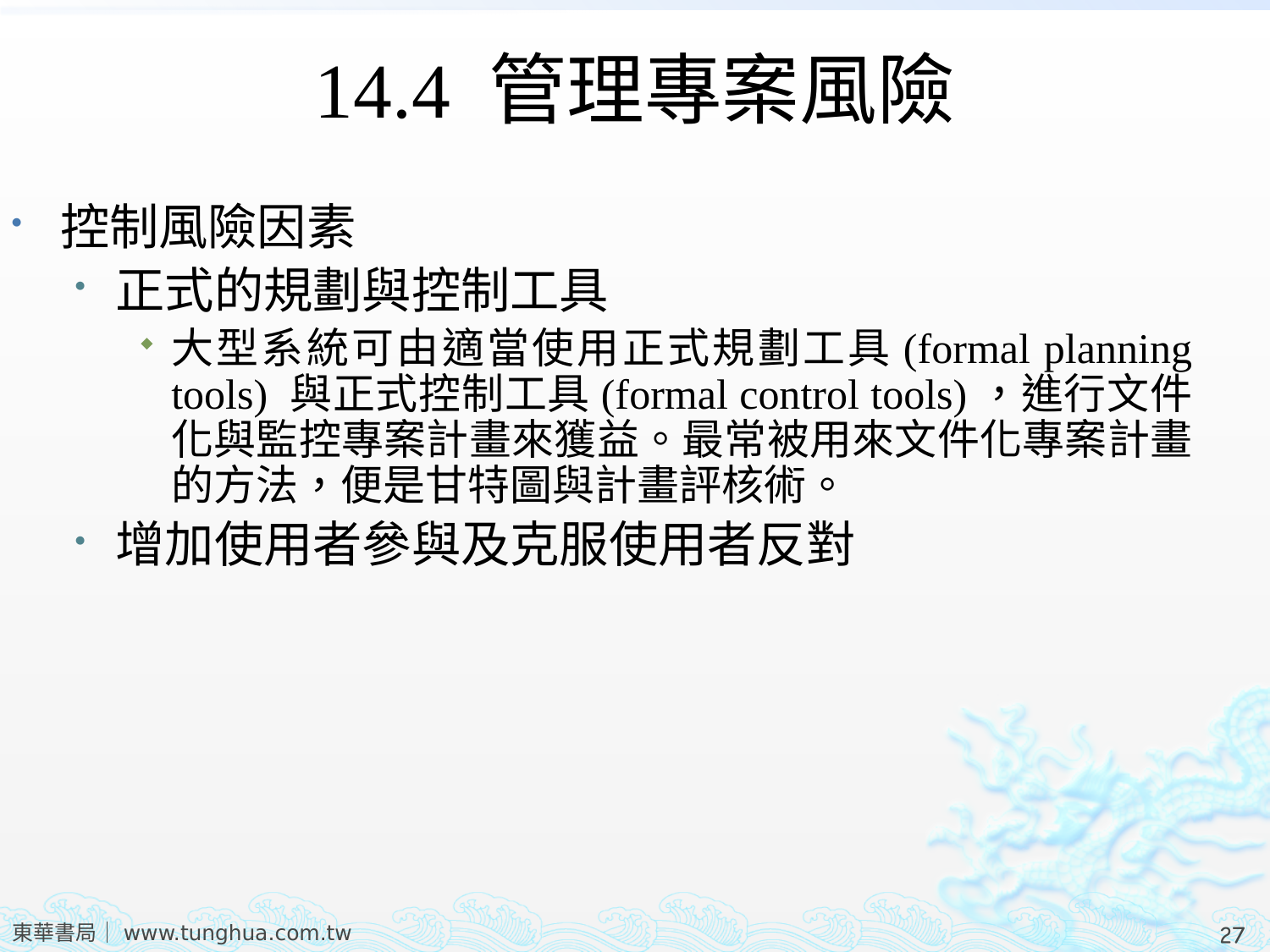

14.4 管理專案風險
控制風險因素
正式的規劃與控制工具
大型系統可由適當使用正式規劃工具(formal planning tools) 與正式控制工具(formal control tools)，進行文件化與監控專案計畫來獲益。最常被用來文件化專案計畫的方法，便是甘特圖與計畫評核術。
增加使用者參與及克服使用者反對